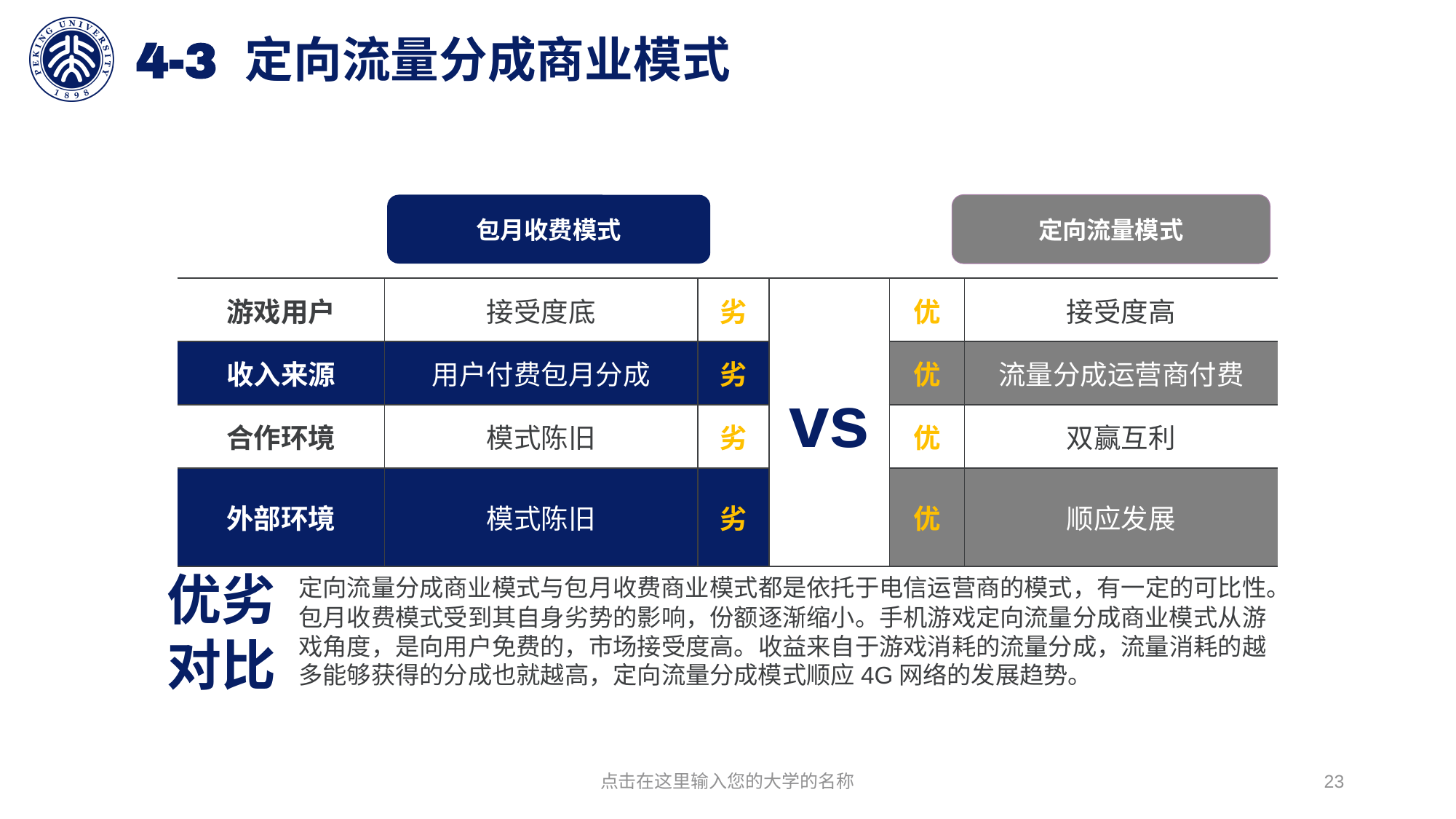

# 4-3 定向流量分成商业模式
包月收费模式
定向流量模式
| 游戏用户 | 接受度底 | 劣 | vs | 优 | 接受度高 |
| --- | --- | --- | --- | --- | --- |
| 收入来源 | 用户付费包月分成 | 劣 |  | 优 | 流量分成运营商付费 |
| 合作环境 | 模式陈旧 | 劣 |  | 优 | 双赢互利 |
| 外部环境 | 模式陈旧 | 劣 |  | 优 | 顺应发展 |
优劣
对比
定向流量分成商业模式与包月收费商业模式都是依托于电信运营商的模式，有一定的可比性。包月收费模式受到其自身劣势的影响，份额逐渐缩小。手机游戏定向流量分成商业模式从游戏角度，是向用户免费的，市场接受度高。收益来自于游戏消耗的流量分成，流量消耗的越多能够获得的分成也就越高，定向流量分成模式顺应4G网络的发展趋势。
点击在这里输入您的大学的名称
23